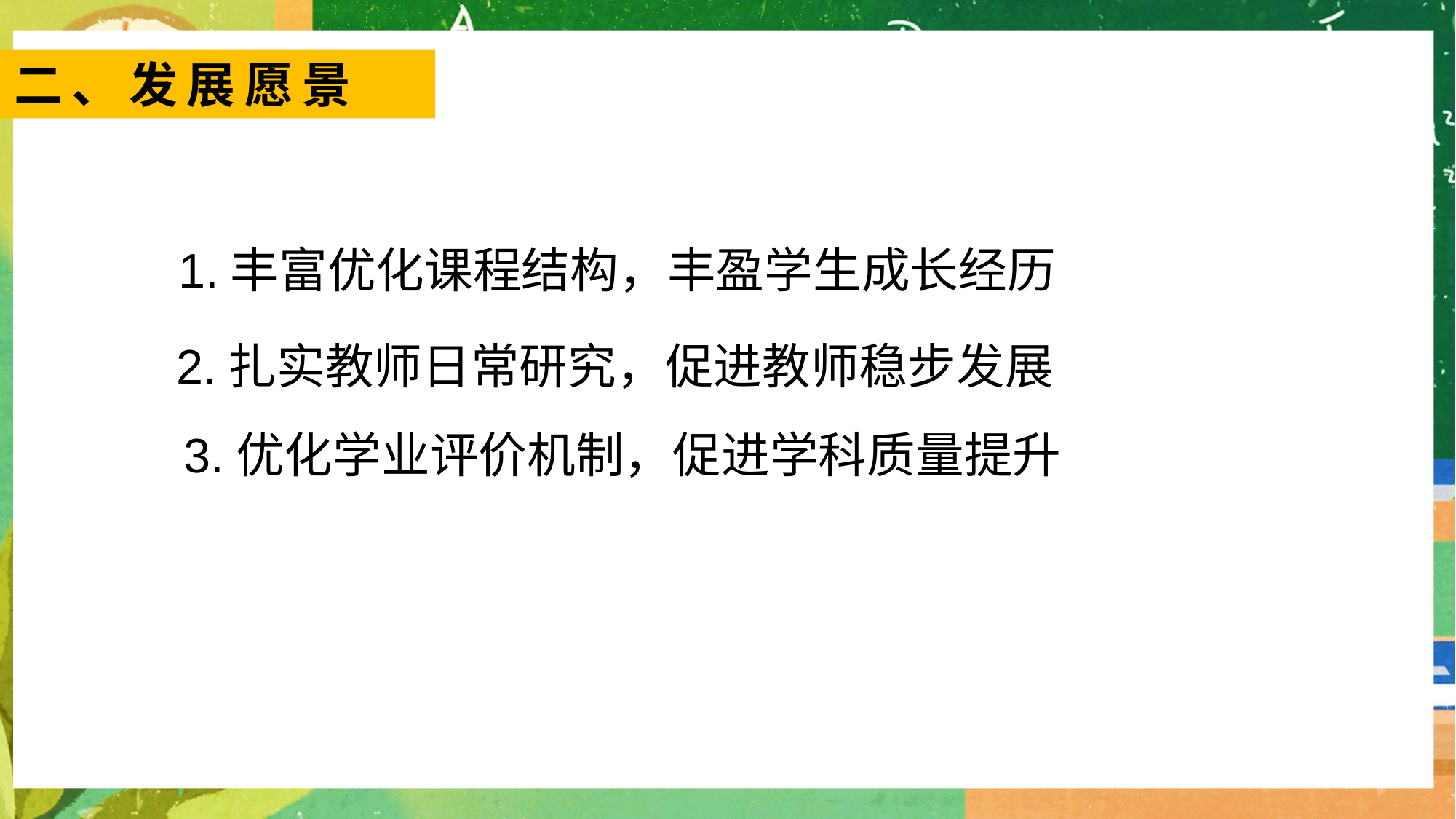

二、发展愿景
1.丰富优化课程结构，丰盈学生成长经历
2.扎实教师日常研究，促进教师稳步发展
3.优化学业评价机制，促进学科质量提升